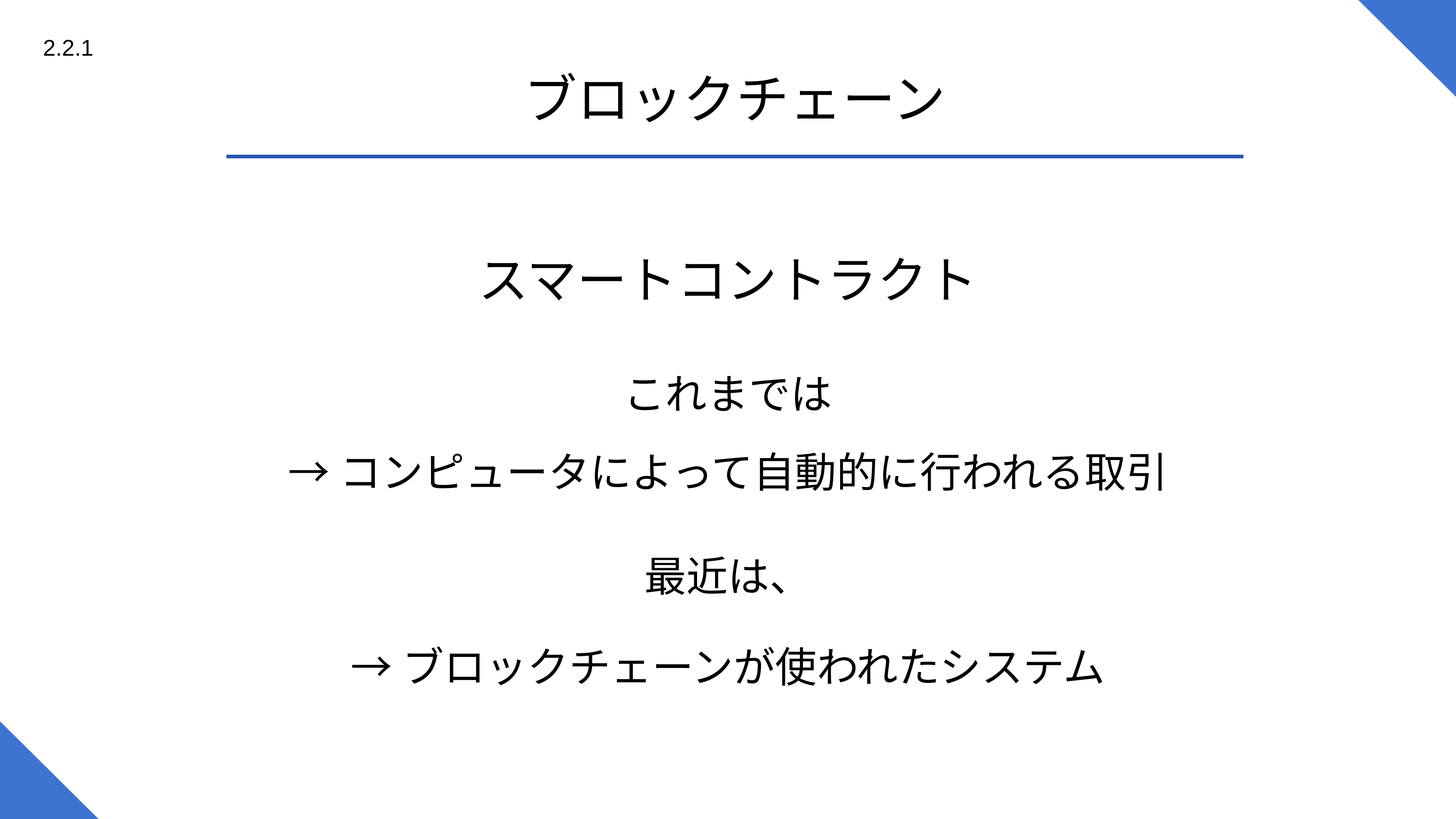

2.2.1
ブロックチェーン
スマートコントラクト
これまでは
→コンピュータによって自動的に行われる取引
最近は、
→ブロックチェーンが使われたシステム
39